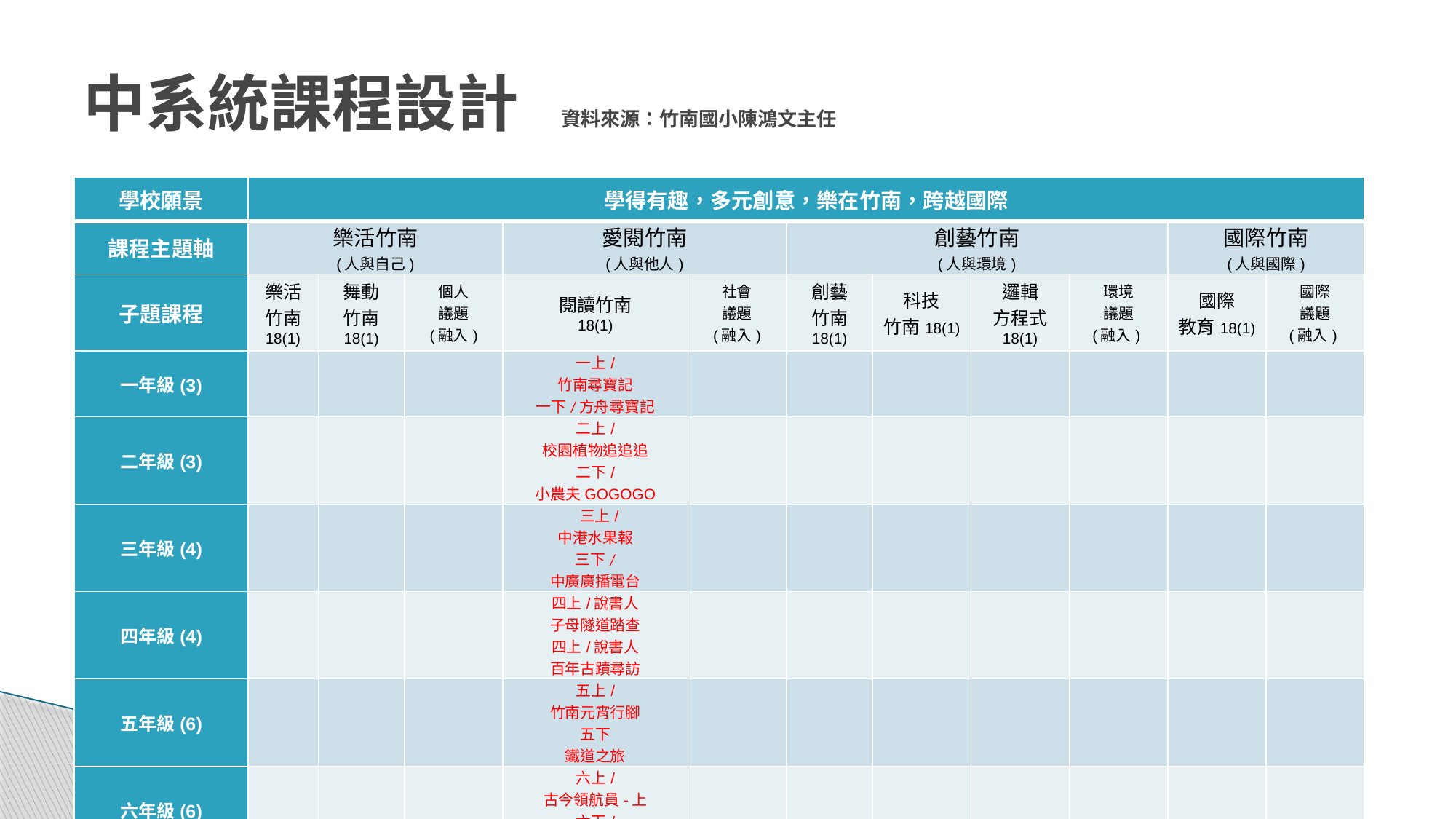

# 中系統課程設計   資料來源：竹南國小陳鴻文主任
| 學校願景 | 學得有趣，多元創意，樂在竹南，跨越國際 |  |  |  |  |  |  |  |  |  |  |
| --- | --- | --- | --- | --- | --- | --- | --- | --- | --- | --- | --- |
| 課程主題軸 | 樂活竹南 (人與自己) |  |  | 愛閱竹南 (人與他人) |  | 創藝竹南 (人與環境) |  |  |  | 國際竹南 (人與國際) |  |
| 子題課程 | 樂活 竹南 18(1) | 舞動 竹南 18(1) | 個人 議題 (融入) | 閱讀竹南 18(1) | 社會 議題 (融入) | 創藝 竹南 18(1) | 科技 竹南18(1) | 邏輯 方程式 18(1) | 環境 議題 (融入) | 國際 教育18(1) | 國際 議題 (融入) |
| 一年級(3) |  |  |  | 一上/ 竹南尋寶記 一下/方舟尋寶記 |  |  |  |  |  |  |  |
| 二年級(3) |  |  |  | 二上/ 校園植物追追追 二下/ 小農夫GOGOGO |  |  |  |  |  |  |  |
| 三年級(4) |  |  |  | 三上/ 中港水果報 三下/ 中廣廣播電台 |  |  |  |  |  |  |  |
| 四年級(4) |  |  |  | 四上/說書人 子母隧道踏查 四上/說書人 百年古蹟尋訪 |  |  |  |  |  |  |  |
| 五年級(6) |  |  |  | 五上/ 竹南元宵行腳 五下 鐵道之旅 |  |  |  |  |  |  |  |
| 六年級(6) |  |  |  | 六上/ 古今領航員-上 六下/ 古今領航員-下 |  |  |  |  |  |  |  |